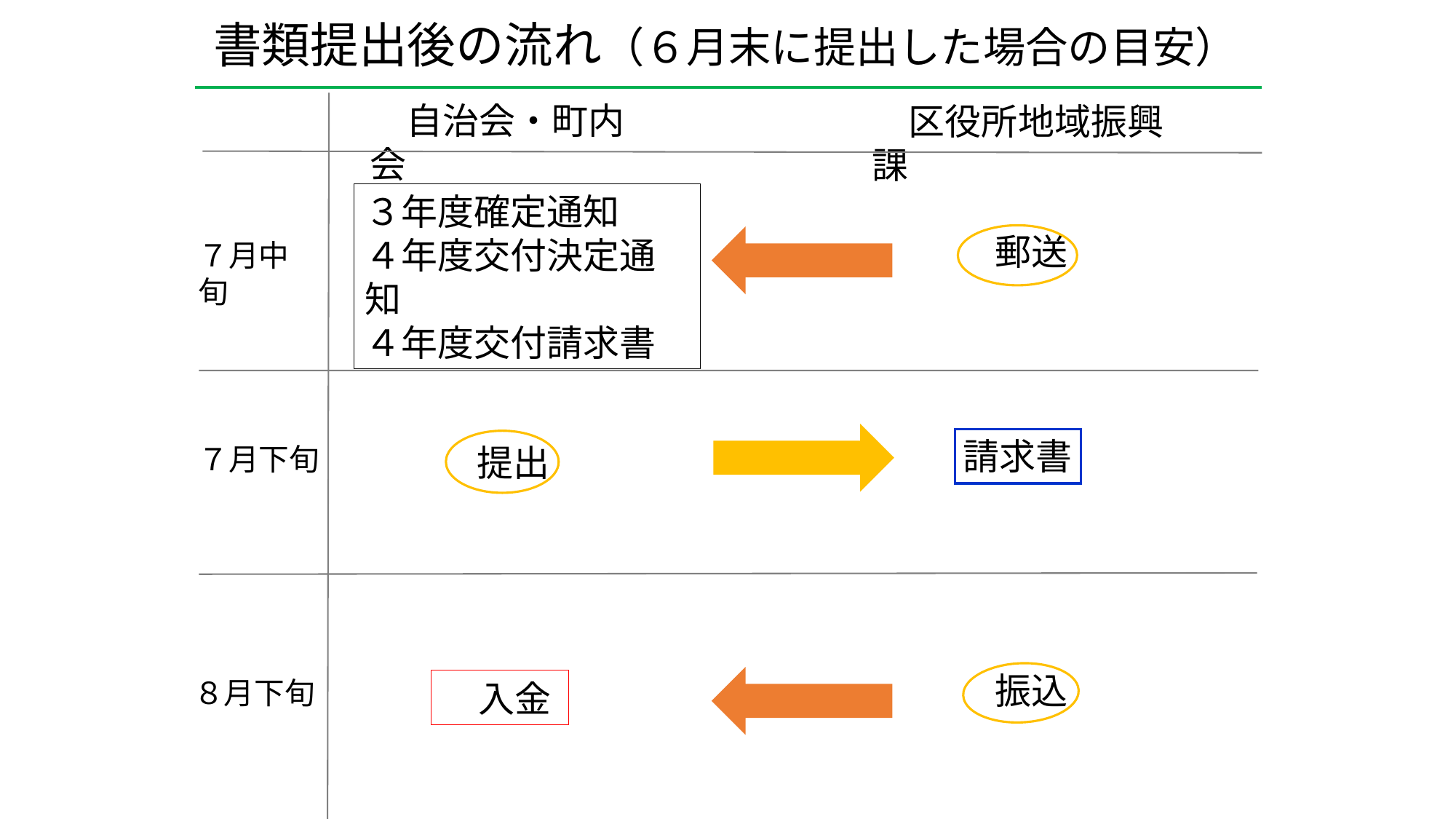

書類提出後の流れ（６月末に提出した場合の目安）
　自治会・町内会
　区役所地域振興課
３年度確定通知
４年度交付決定通知
４年度交付請求書
　郵送

７月中旬

請求書

　提出
７月下旬
　振込

８月下旬
　入金